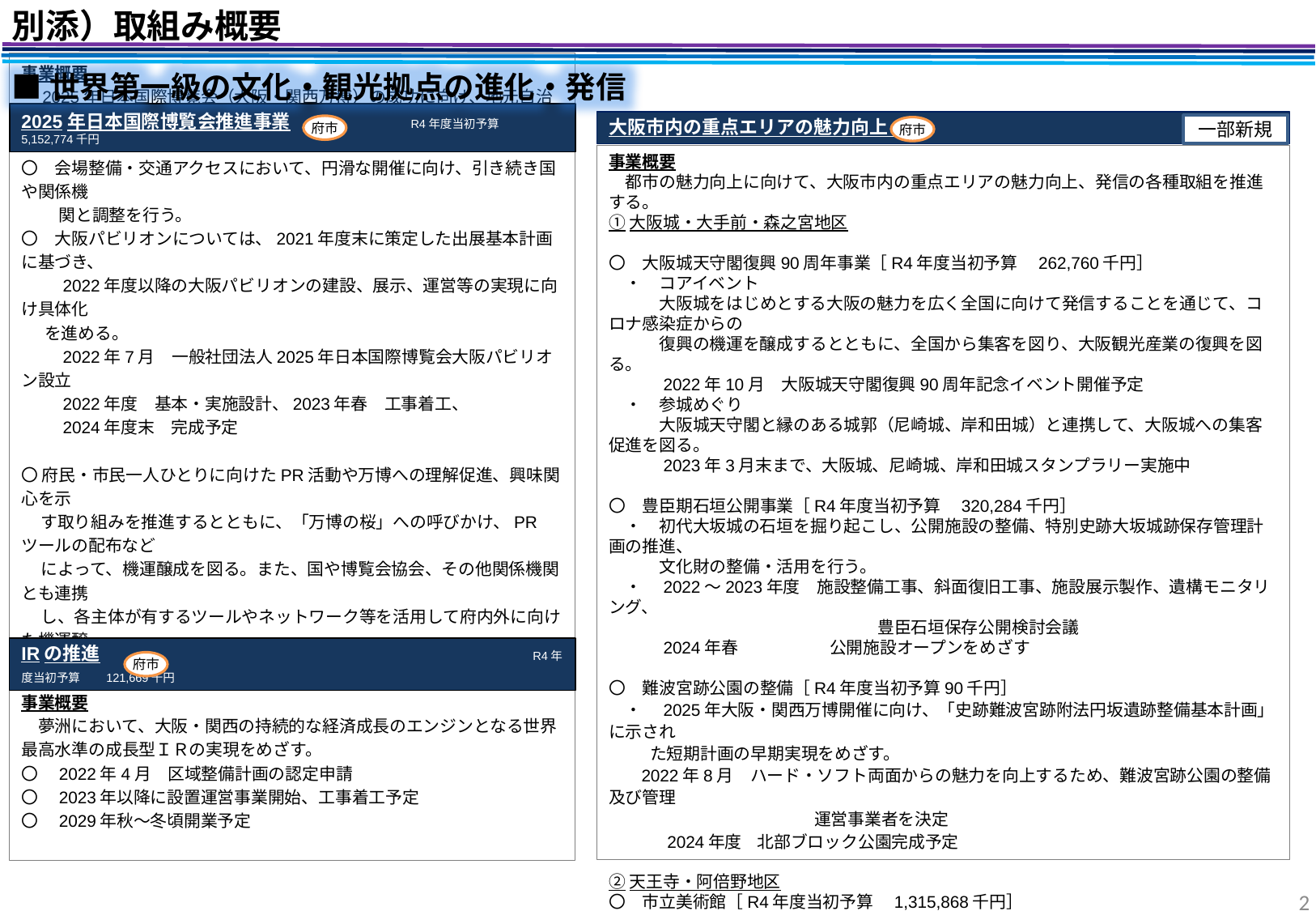

別添）取組み概要
■世界第一級の文化・観光拠点の進化・発信
2025年日本国際博覧会推進事業 　　　　　　　　R4年度当初予算　5,152,774千円
大阪市内の重点エリアの魅力向上
府市

府市

一部新規
事業概要
　2025年日本国際博覧会（大阪・関西万博）の成功に向け、地元自治体として担うべき開催準備等を推進する。

〇　会場整備・交通アクセスにおいて、円滑な開催に向け、引き続き国や関係機
　　 関と調整を行う。
〇　大阪パビリオンについては、2021年度末に策定した出展基本計画に基づき、
　　 2022年度以降の大阪パビリオンの建設、展示、運営等の実現に向け具体化
     を進める。
　　 2022年7月　一般社団法人2025年日本国際博覧会大阪パビリオン設立
　　 2022年度　基本・実施設計、2023年春　工事着工、
　　 2024年度末　完成予定

〇 府民・市民一人ひとりに向けたPR活動や万博への理解促進、興味関心を示
    す取り組みを推進するとともに、「万博の桜」への呼びかけ、PRツールの配布など
    によって、機運醸成を図る。また、国や博覧会協会、その他関係機関とも連携
    し、各主体が有するツールやネットワーク等を活用して府内外に向けた機運醸
    成を進めていく。
　　2022年7月18日　万博開催1000日前イベント実施

事業概要
　都市の魅力向上に向けて、大阪市内の重点エリアの魅力向上、発信の各種取組を推進する。
①大阪城・大手前・森之宮地区
〇　大阪城天守閣復興90周年事業［R4年度当初予算　262,760千円］
　・　コアイベント
　　　大阪城をはじめとする大阪の魅力を広く全国に向けて発信することを通じて、コロナ感染症からの
　　　復興の機運を醸成するとともに、全国から集客を図り、大阪観光産業の復興を図る。
　　　2022年10月　大阪城天守閣復興90周年記念イベント開催予定
　・　参城めぐり
　　　大阪城天守閣と縁のある城郭（尼崎城、岸和田城）と連携して、大阪城への集客促進を図る。
　　　2023年3月末まで、大阪城、尼崎城、岸和田城スタンプラリー実施中

〇　豊臣期石垣公開事業［R4年度当初予算　320,284千円］
　・　初代大坂城の石垣を掘り起こし、公開施設の整備、特別史跡大坂城跡保存管理計画の推進、
　　　文化財の整備・活用を行う。
　・　2022～2023年度　施設整備工事、斜面復旧工事、施設展示製作、遺構モニタリング、
　　　　　　　　　　　　　　　　豊臣石垣保存公開検討会議
　　　2024年春　　　　　  公開施設オープンをめざす

〇　難波宮跡公園の整備［R4年度当初予算90千円］
　・　2025年大阪・関西万博開催に向け、「史跡難波宮跡附法円坂遺跡整備基本計画」に示され
　　  た短期計画の早期実現をめざす。
       2022年8月　ハード・ソフト両面からの魅力を向上するため、難波宮跡公園の整備及び管理
　　　　　　　　　　　　 運営事業者を決定
　　　 2024年度    北部ブロック公園完成予定

②天王寺・阿倍野地区
〇　市立美術館［R4年度当初予算　1,315,868千円］
  ・　市立美術館の機能強化と利用者サービス向上のための抜本的改修を行う。
    　2022～2023年度　実施設計に基づき改修工事を実施、2024年度中にリニューアルオープン

〇　天王寺動物園［R4年度当初予算　1,440,428千円］
  ・　天王寺動物園の老朽獣舎リニューアル工事を行い、集客力強化とブランド力向上をめざす。
　　　2022年12月　ペンギン・アシカ舎完成予定。

IRの推進　　　　　　　　　　　　　　　　　　　　　　　R4年度当初予算　　121,669千円
府市

事業概要
　夢洲において、大阪・関西の持続的な経済成長のエンジンとなる世界最高水準の成長型ＩＲの実現をめざす。
〇　2022年4月　区域整備計画の認定申請
〇　2023年以降に設置運営事業開始、工事着工予定
〇　2029年秋～冬頃開業予定

2